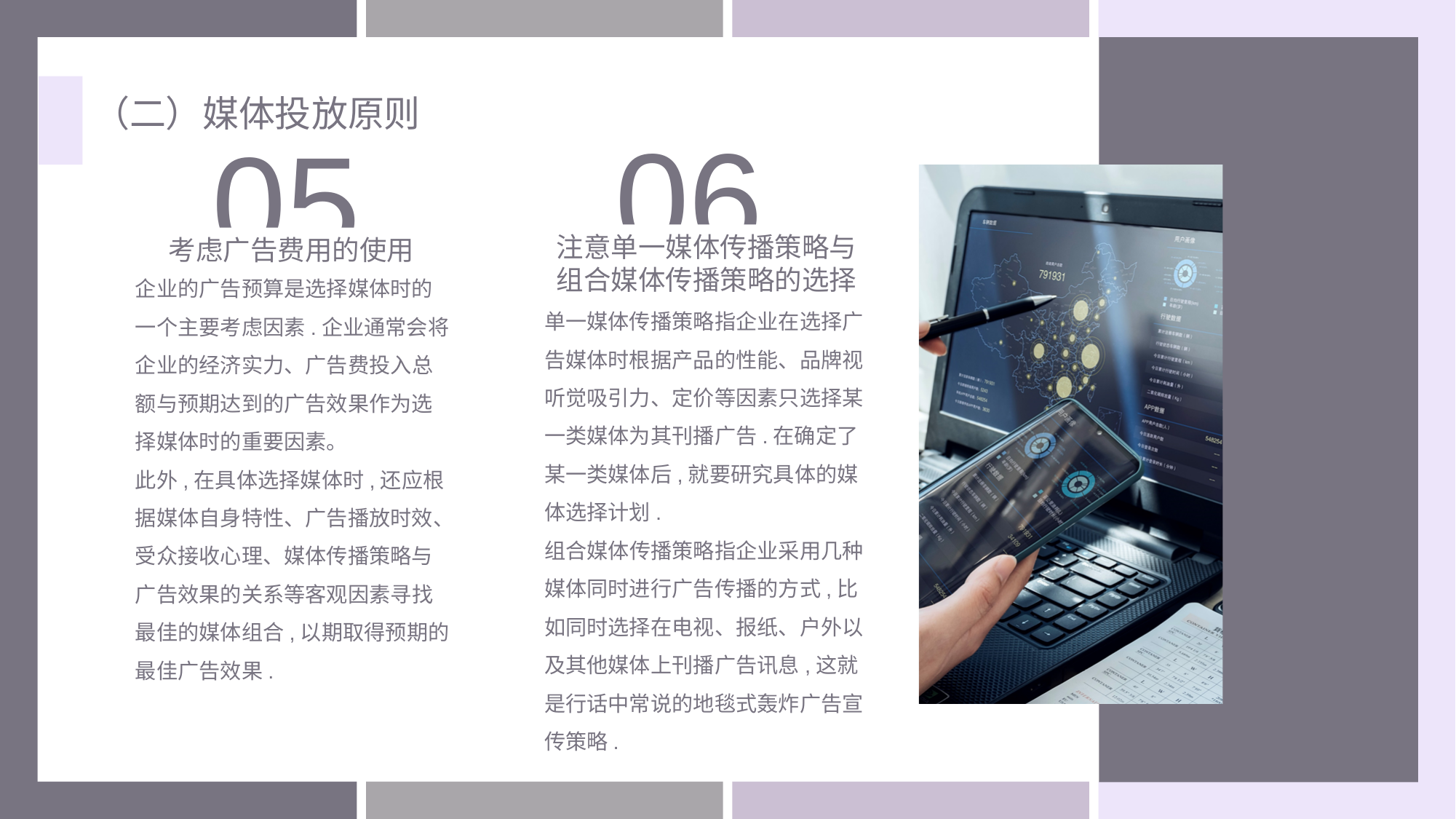

（二）媒体投放原则
06
注意单一媒体传播策略与
组合媒体传播策略的选择
单一媒体传播策略指企业在选择广告媒体时根据产品的性能、品牌视听觉吸引力、定价等因素只选择某一类媒体为其刊播广告.在确定了某一类媒体后,就要研究具体的媒体选择计划.
组合媒体传播策略指企业采用几种媒体同时进行广告传播的方式,比如同时选择在电视、报纸、户外以及其他媒体上刊播广告讯息,这就是行话中常说的地毯式轰炸广告宣传策略.
05
考虑广告费用的使用
企业的广告预算是选择媒体时的一个主要考虑因素.企业通常会将企业的经济实力、广告费投入总额与预期达到的广告效果作为选择媒体时的重要因素。
此外,在具体选择媒体时,还应根据媒体自身特性、广告播放时效、受众接收心理、媒体传播策略与广告效果的关系等客观因素寻找最佳的媒体组合,以期取得预期的最佳广告效果.